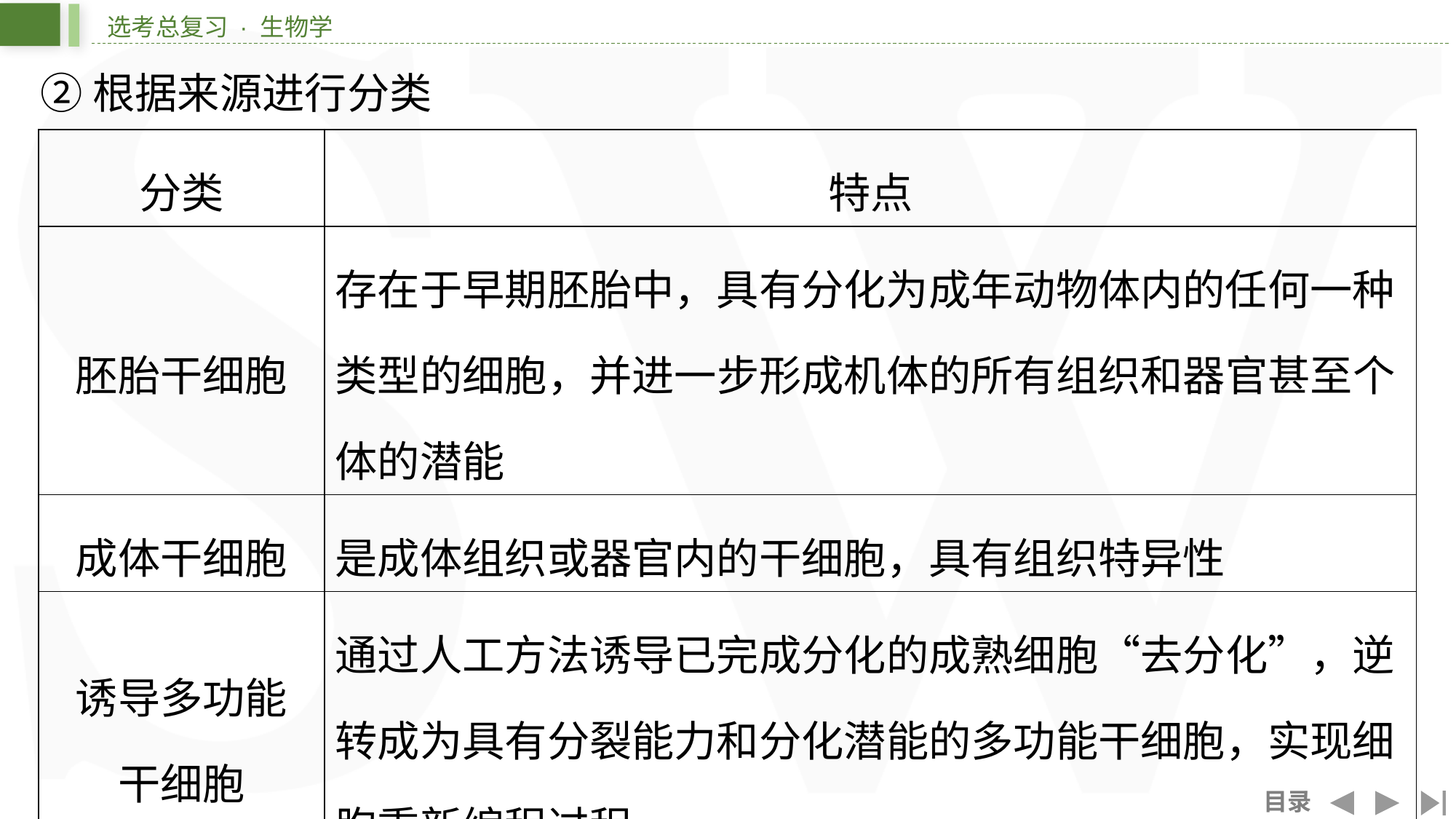

②根据来源进行分类
| 分类 | 特点 |
| --- | --- |
| 胚胎干细胞 | 存在于早期胚胎中，具有分化为成年动物体内的任何一种类型的细胞，并进一步形成机体的所有组织和器官甚至个体的潜能 |
| 成体干细胞 | 是成体组织或器官内的干细胞，具有组织特异性 |
| 诱导多功能 干细胞 | 通过人工方法诱导已完成分化的成熟细胞“去分化”，逆转成为具有分裂能力和分化潜能的多功能干细胞，实现细胞重新编程过程 |